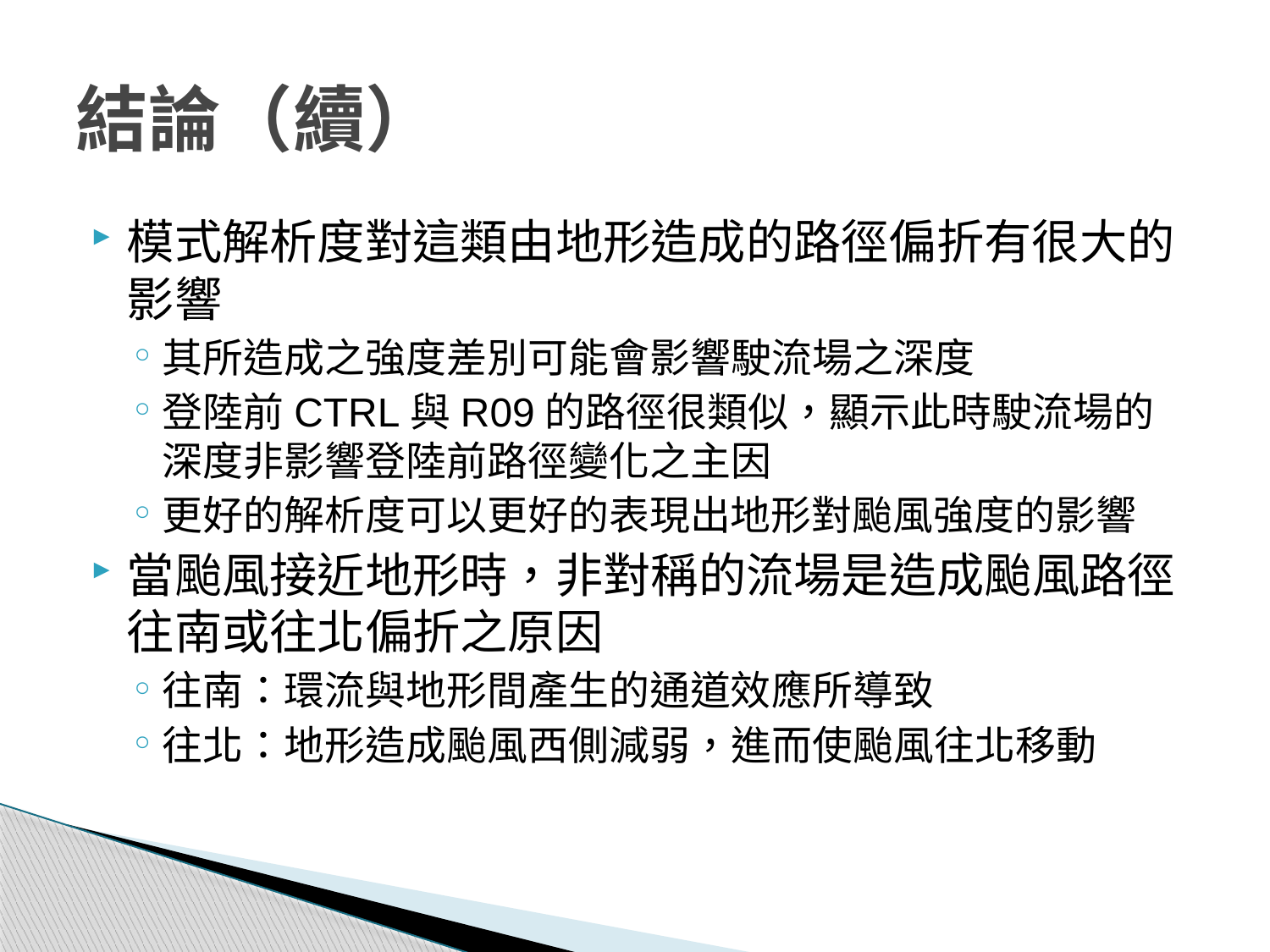

# 結論（續）
模式解析度對這類由地形造成的路徑偏折有很大的影響
其所造成之強度差別可能會影響駛流場之深度
登陸前CTRL與R09的路徑很類似，顯示此時駛流場的深度非影響登陸前路徑變化之主因
更好的解析度可以更好的表現出地形對颱風強度的影響
當颱風接近地形時，非對稱的流場是造成颱風路徑往南或往北偏折之原因
往南：環流與地形間產生的通道效應所導致
往北：地形造成颱風西側減弱，進而使颱風往北移動